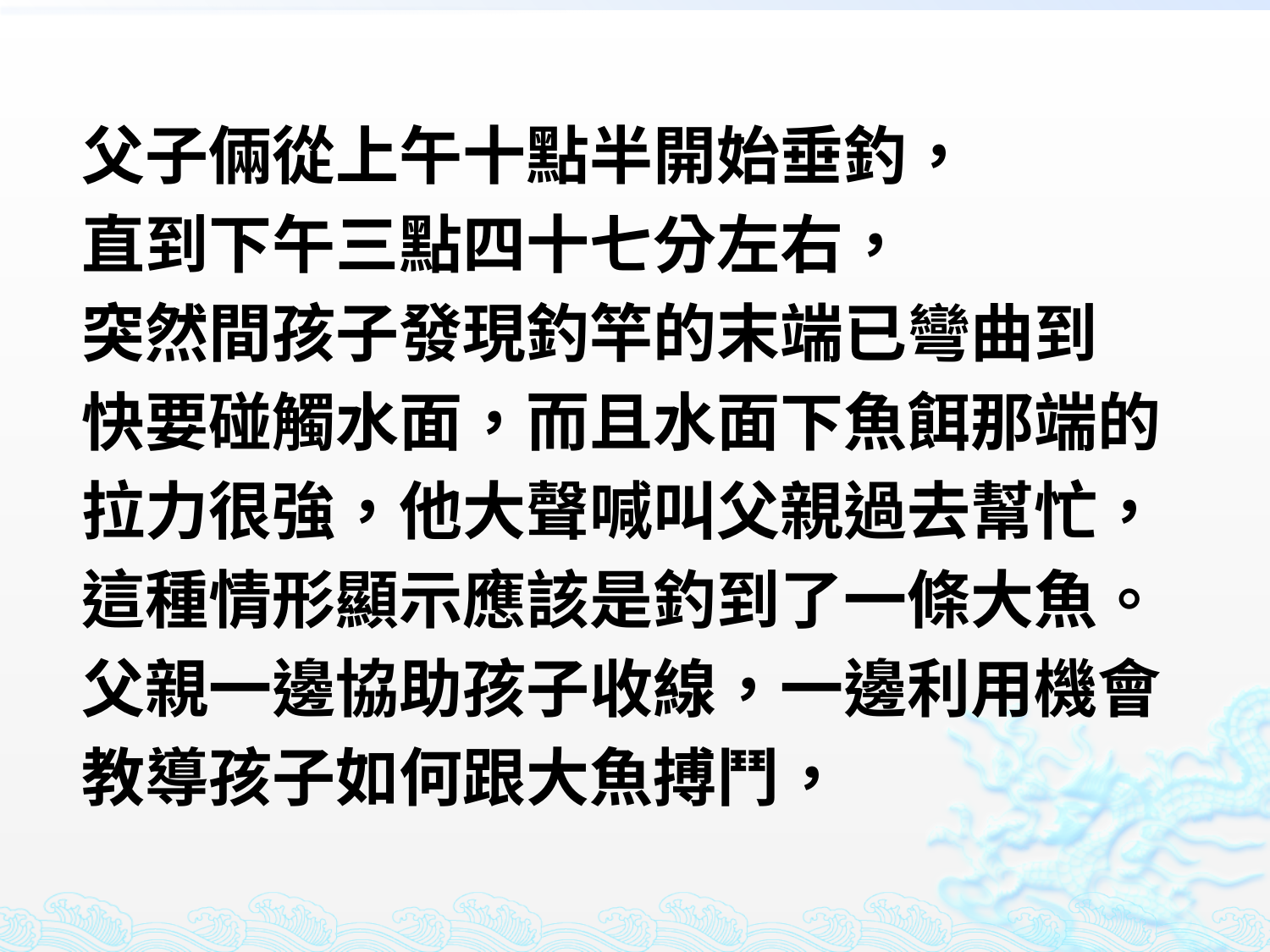

父子倆從上午十點半開始垂釣，
直到下午三點四十七分左右，
突然間孩子發現釣竿的末端已彎曲到
快要碰觸水面，而且水面下魚餌那端的
拉力很強，他大聲喊叫父親過去幫忙，
這種情形顯示應該是釣到了一條大魚。
父親一邊協助孩子收線，一邊利用機會
教導孩子如何跟大魚搏鬥，